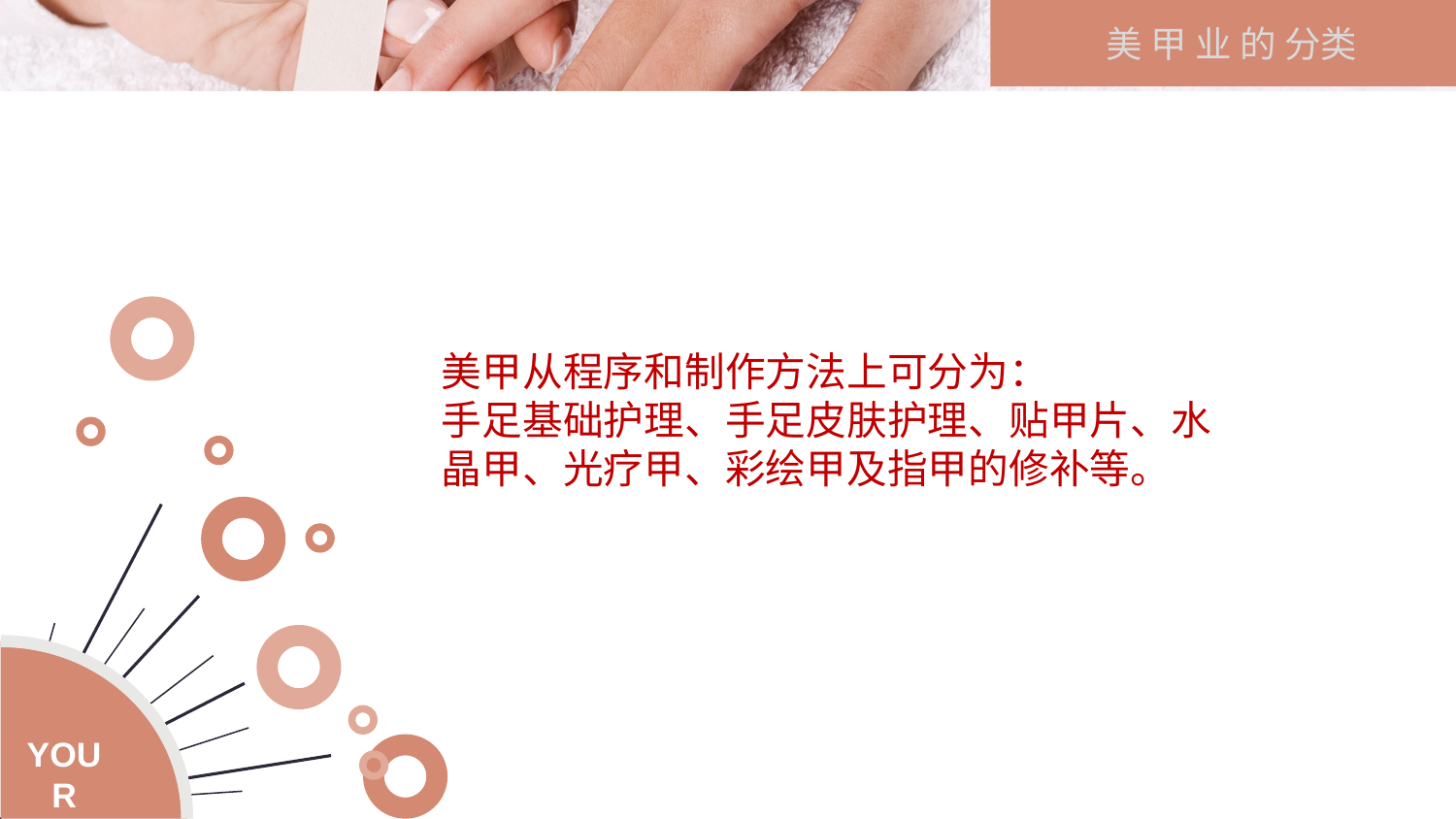

美 甲 业 的 分类

美甲从程序和制作方法上可分为：
手足基础护理、手足皮肤护理、贴甲片、水晶甲、光疗甲、彩绘甲及指甲的修补等。

YOUR TITLE